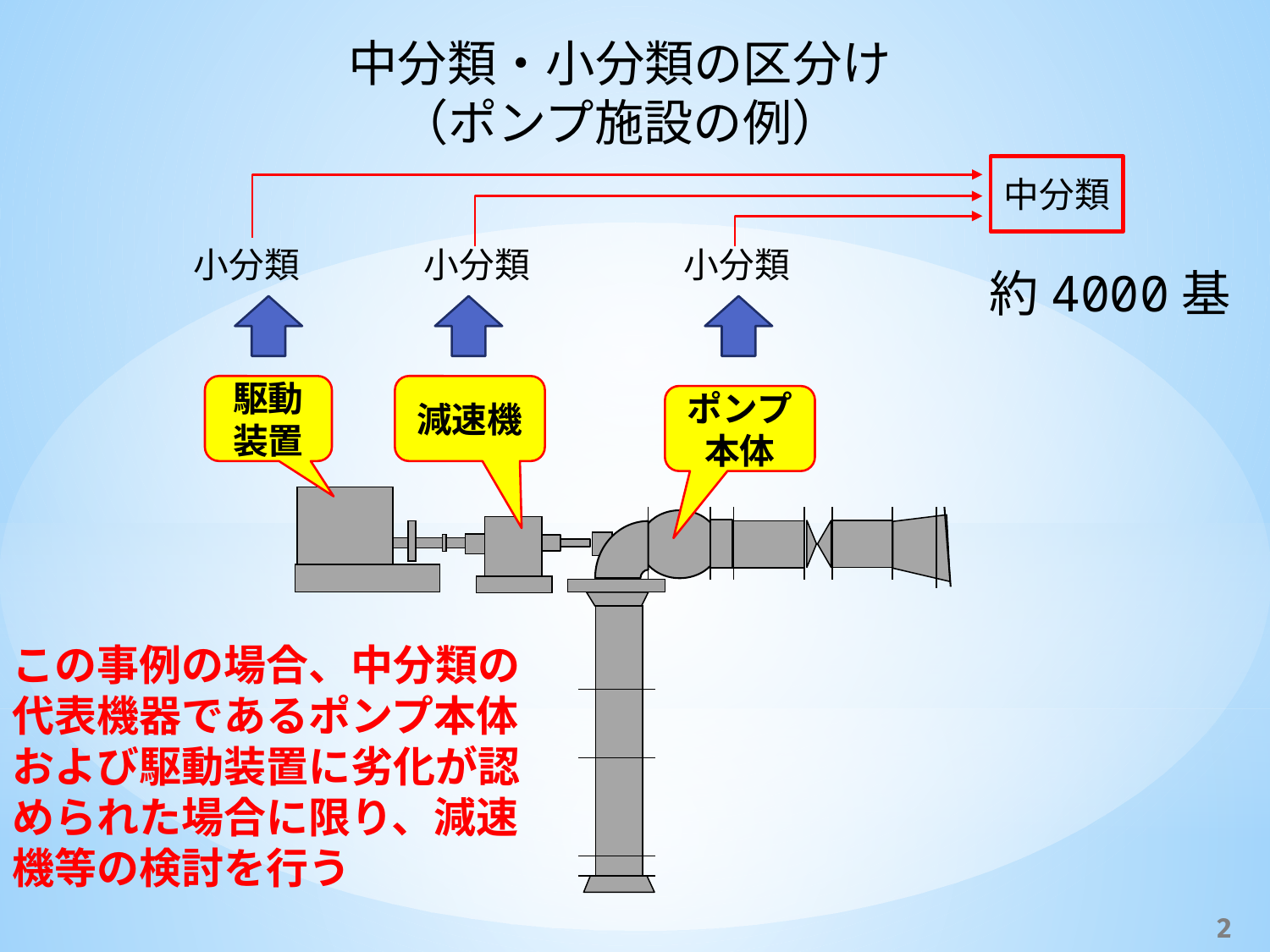

中分類・小分類の区分け
（ポンプ施設の例）
中分類

小分類
小分類
小分類
約4000基

駆動装置
減速機
ポンプ本体

この事例の場合、中分類の代表機器であるポンプ本体および駆動装置に劣化が認められた場合に限り、減速機等の検討を行う
2